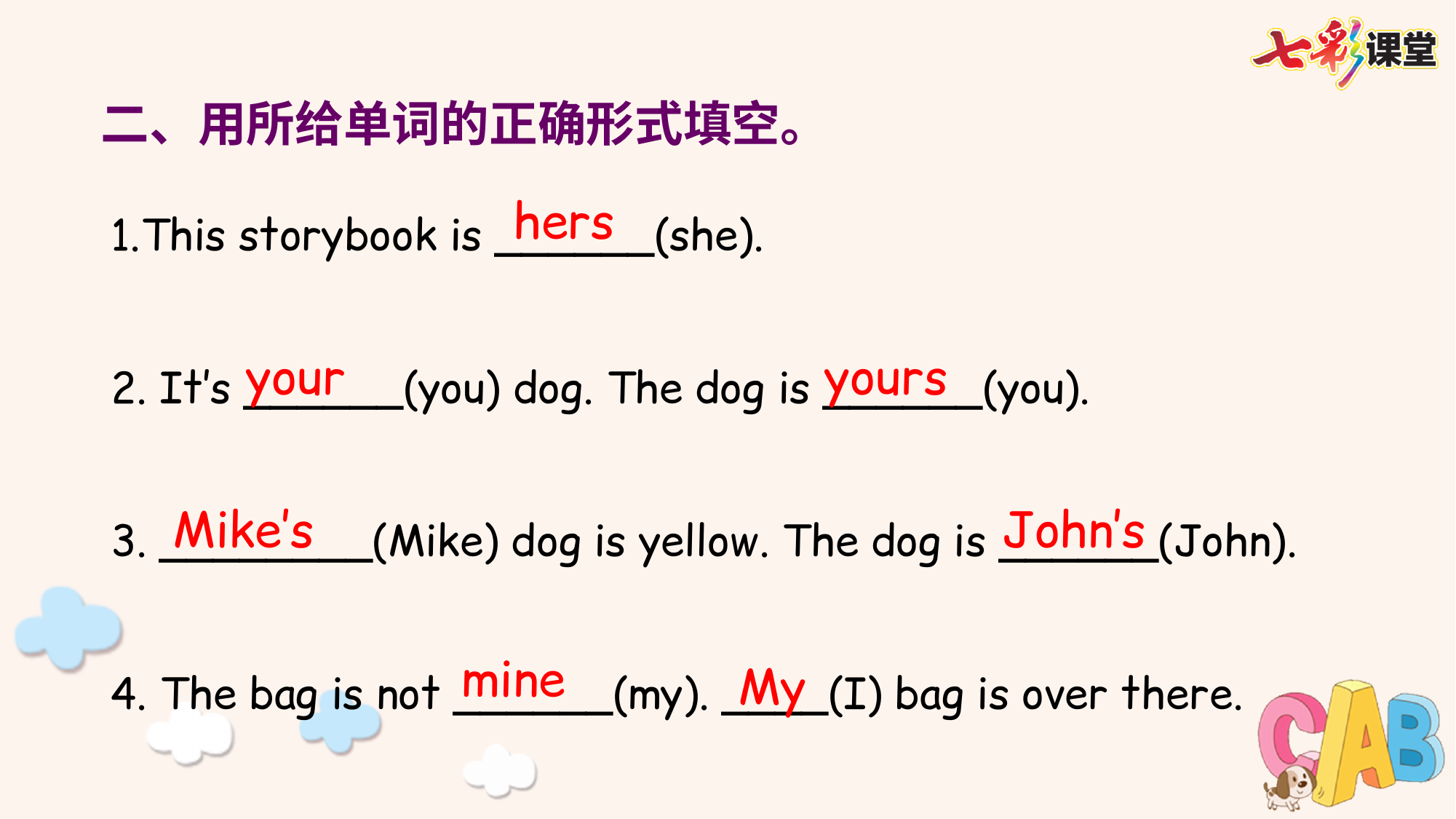

二、用所给单词的正确形式填空。
1.This storybook is ______(she).

2. It’s ______(you) dog. The dog is ______(you).

3. ________(Mike) dog is yellow. The dog is ______(John).

4. The bag is not ______(my). ____(I) bag is over there.
hers
your
yours
Mike’s
John’s
mine
My